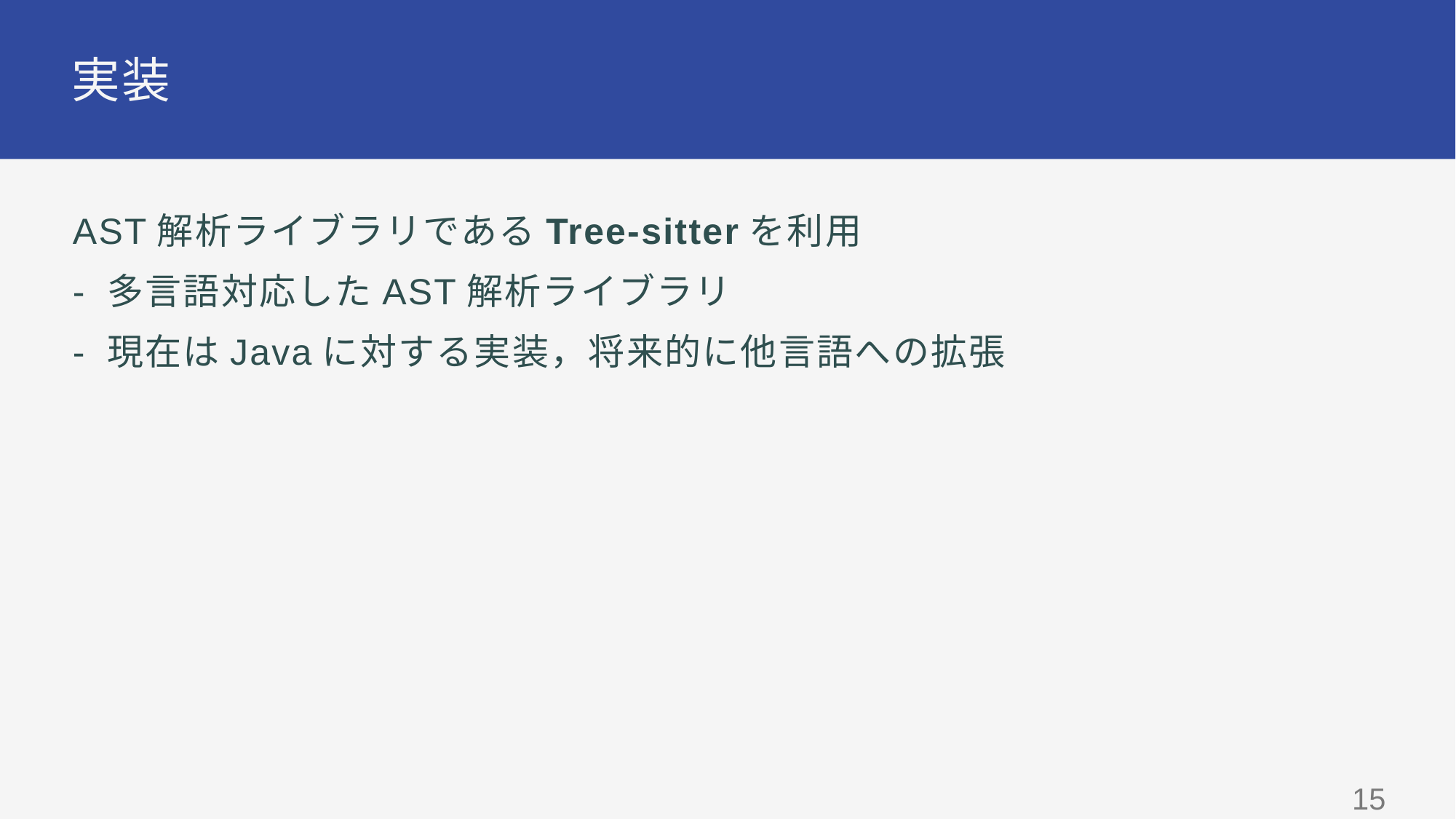

# 実装
AST解析ライブラリであるTree-sitterを利用
- 多言語対応したAST解析ライブラリ
- 現在はJavaに対する実装，将来的に他言語への拡張
15